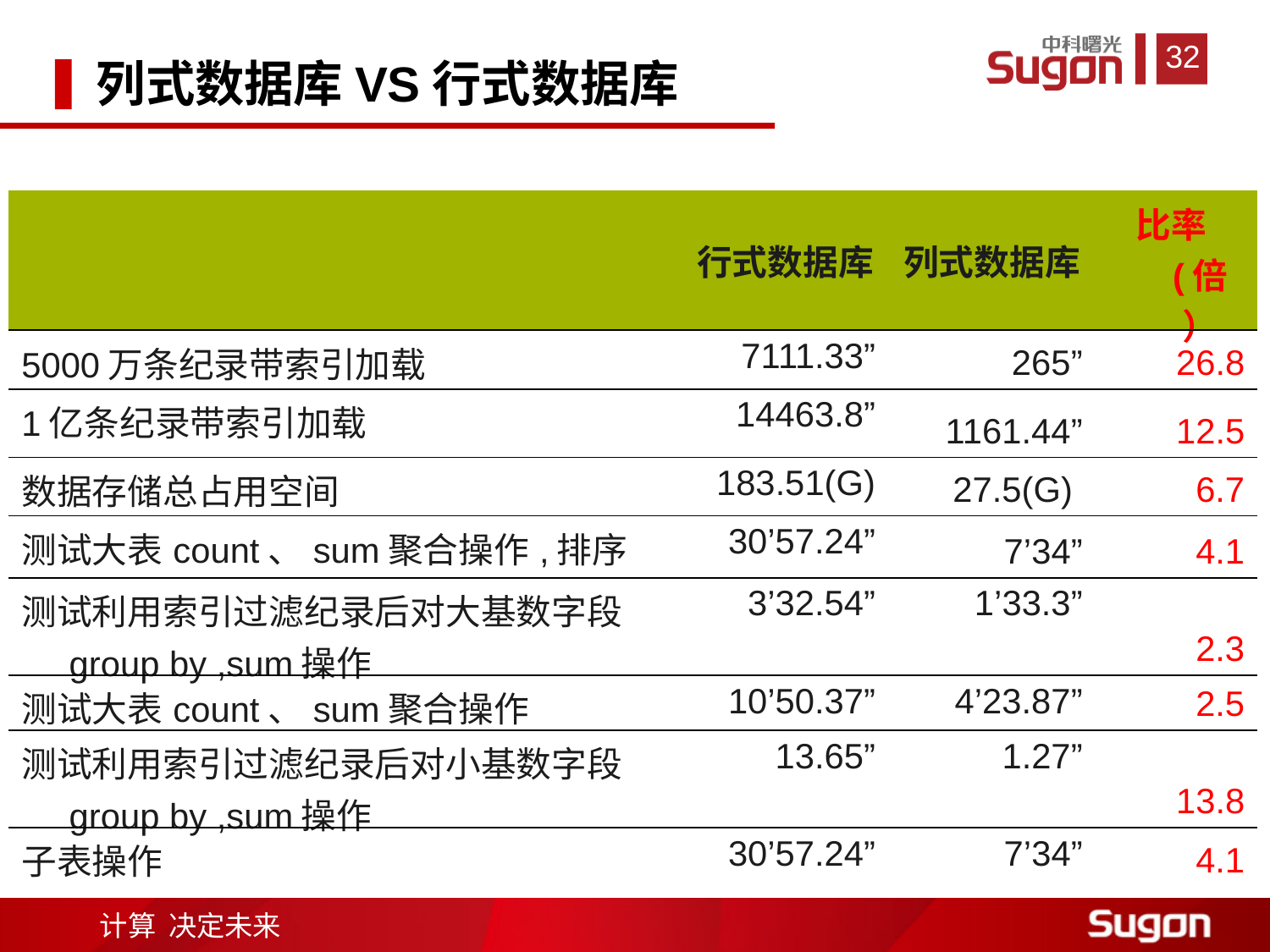

列式数据库VS行式数据库

|  | 行式数据库 | 列式数据库 | 比率(倍） |
| --- | --- | --- | --- |
| 5000万条纪录带索引加载 | 7111.33” | 265” | 26.8 |
| 1亿条纪录带索引加载 | 14463.8” | 1161.44” | 12.5 |
| 数据存储总占用空间 | 183.51(G) | 27.5(G) | 6.7 |
| 测试大表count、sum聚合操作,排序 | 30’57.24” | 7’34” | 4.1 |
| 测试利用索引过滤纪录后对大基数字段group by ,sum操作 | 3’32.54” | 1’33.3” | 2.3 |
| 测试大表count、sum聚合操作 | 10’50.37” | 4’23.87” | 2.5 |
| 测试利用索引过滤纪录后对小基数字段group by ,sum操作 | 13.65” | 1.27” | 13.8 |
| 子表操作 | 30’57.24” | 7’34” | 4.1 |